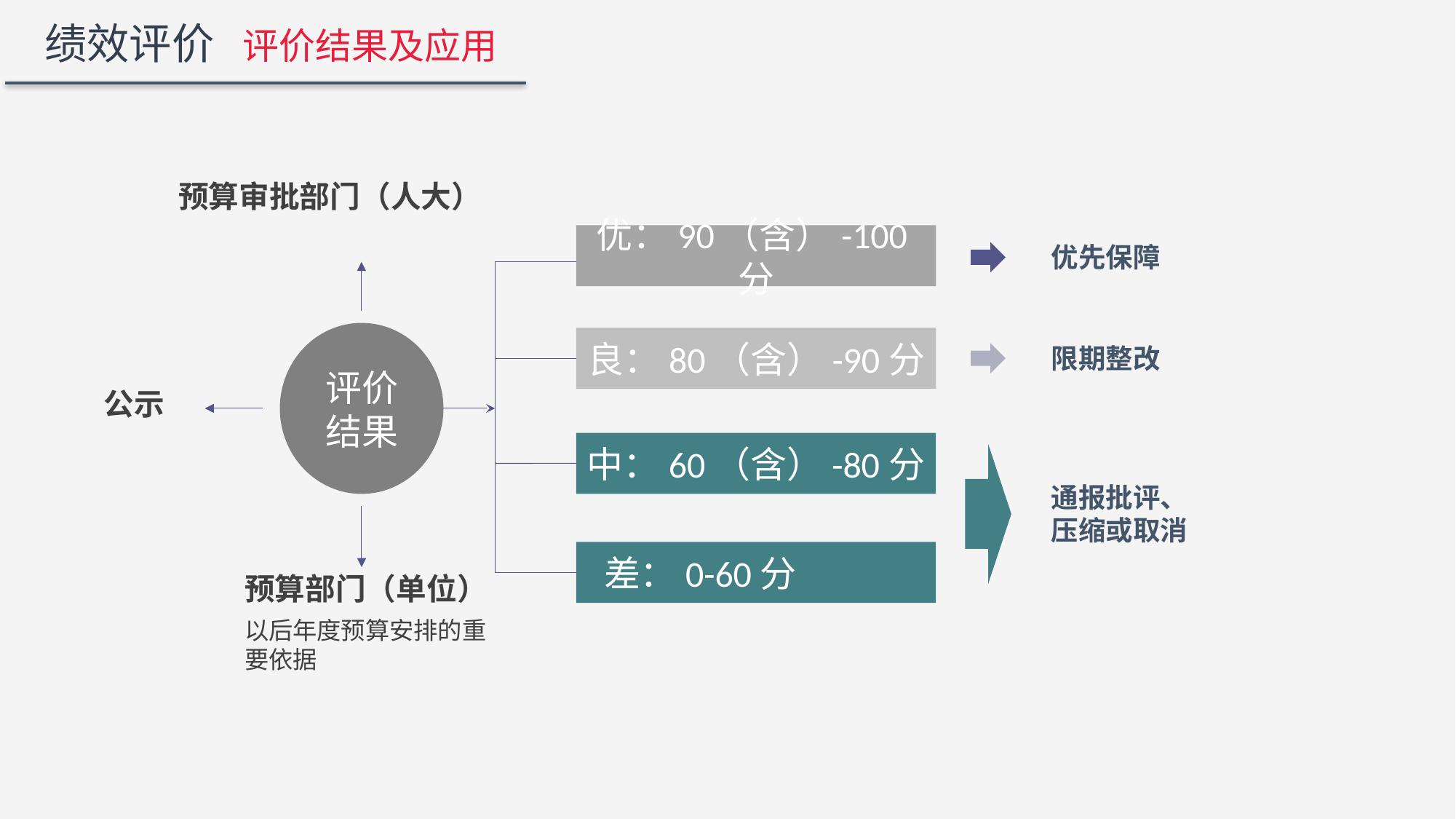

绩效评价   评价结果及应用

预算审批部门（人大）
优：90（含）-100分

评价结果
良：80（含）-90分

公示
中：60（含）-80分

 差：0-60分
预算部门（单位）
以后年度预算安排的重要依据
优先保障
限期整改
通报批评、压缩或取消